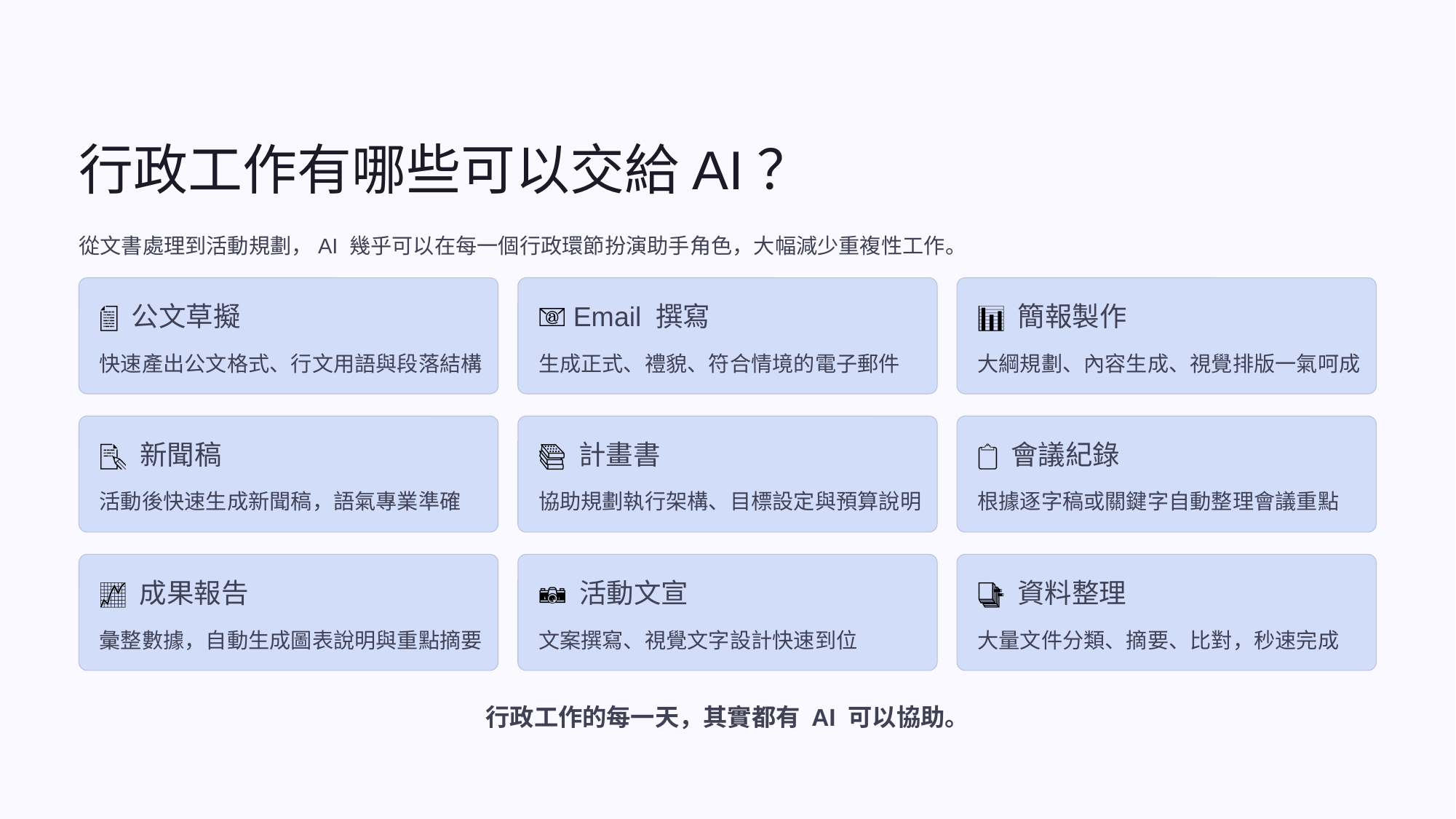

行政工作有哪些可以交給AI？
從文書處理到活動規劃，AI 幾乎可以在每一個行政環節扮演助手角色，大幅減少重複性工作。

📄 公文草擬
📧 Email 撰寫
📊 簡報製作
快速產出公文格式、行文用語與段落結構
生成正式、禮貌、符合情境的電子郵件
大綱規劃、內容生成、視覺排版一氣呵成

📝 新聞稿
📚 計畫書
📋 會議紀錄
活動後快速生成新聞稿，語氣專業準確
協助規劃執行架構、目標設定與預算說明
根據逐字稿或關鍵字自動整理會議重點

📈 成果報告
📷 活動文宣
📑 資料整理
彙整數據，自動生成圖表說明與重點摘要
文案撰寫、視覺文字設計快速到位
大量文件分類、摘要、比對，秒速完成
行政工作的每一天，其實都有 AI 可以協助。